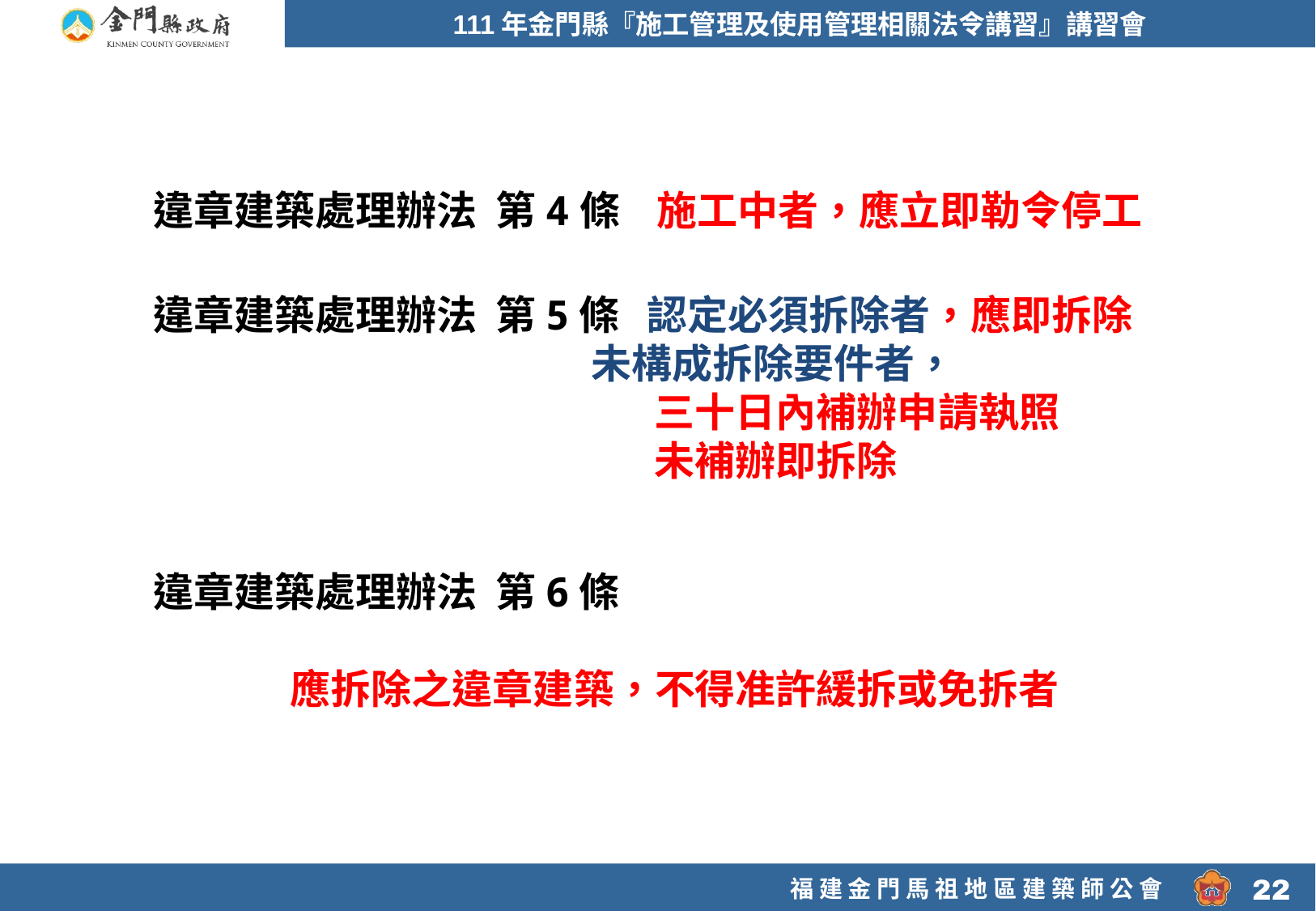

違章建築處理辦法  第4條    施工中者，應立即勒令停工
違章建築處理辦法  第5條   認定必須拆除者，應即拆除
                                               未構成拆除要件者，
                                                      三十日內補辦申請執照
                                                      未補辦即拆除
違章建築處理辦法  第6條

              應拆除之違章建築，不得准許緩拆或免拆者
22